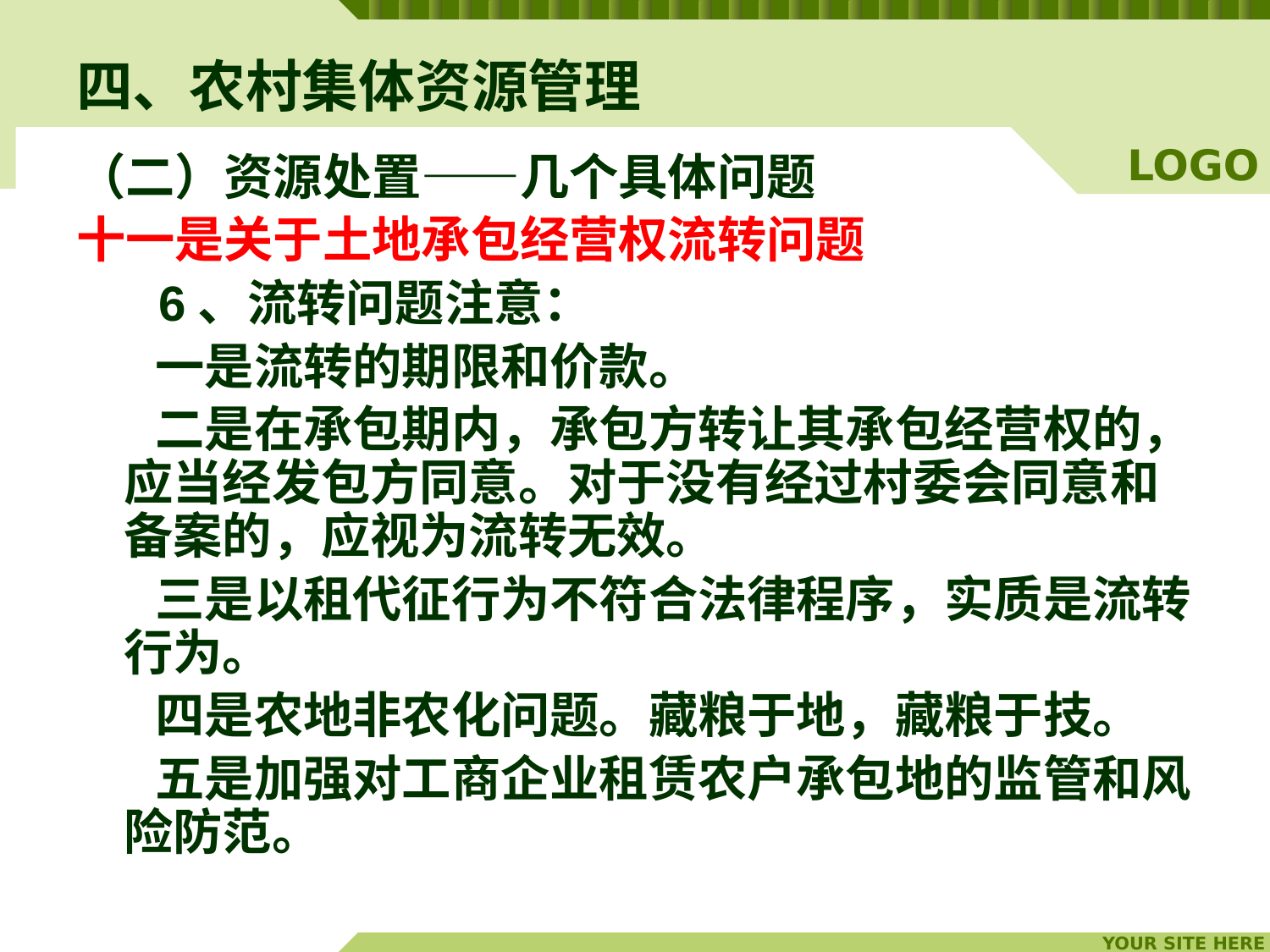

# 四、农村集体资源管理
（二）资源处置——几个具体问题
十一是关于土地承包经营权流转问题
      6、流转问题注意：
      一是流转的期限和价款。
      二是在承包期内，承包方转让其承包经营权的，应当经发包方同意。对于没有经过村委会同意和备案的，应视为流转无效。
      三是以租代征行为不符合法律程序，实质是流转行为。
      四是农地非农化问题。藏粮于地，藏粮于技。
      五是加强对工商企业租赁农户承包地的监管和风险防范。